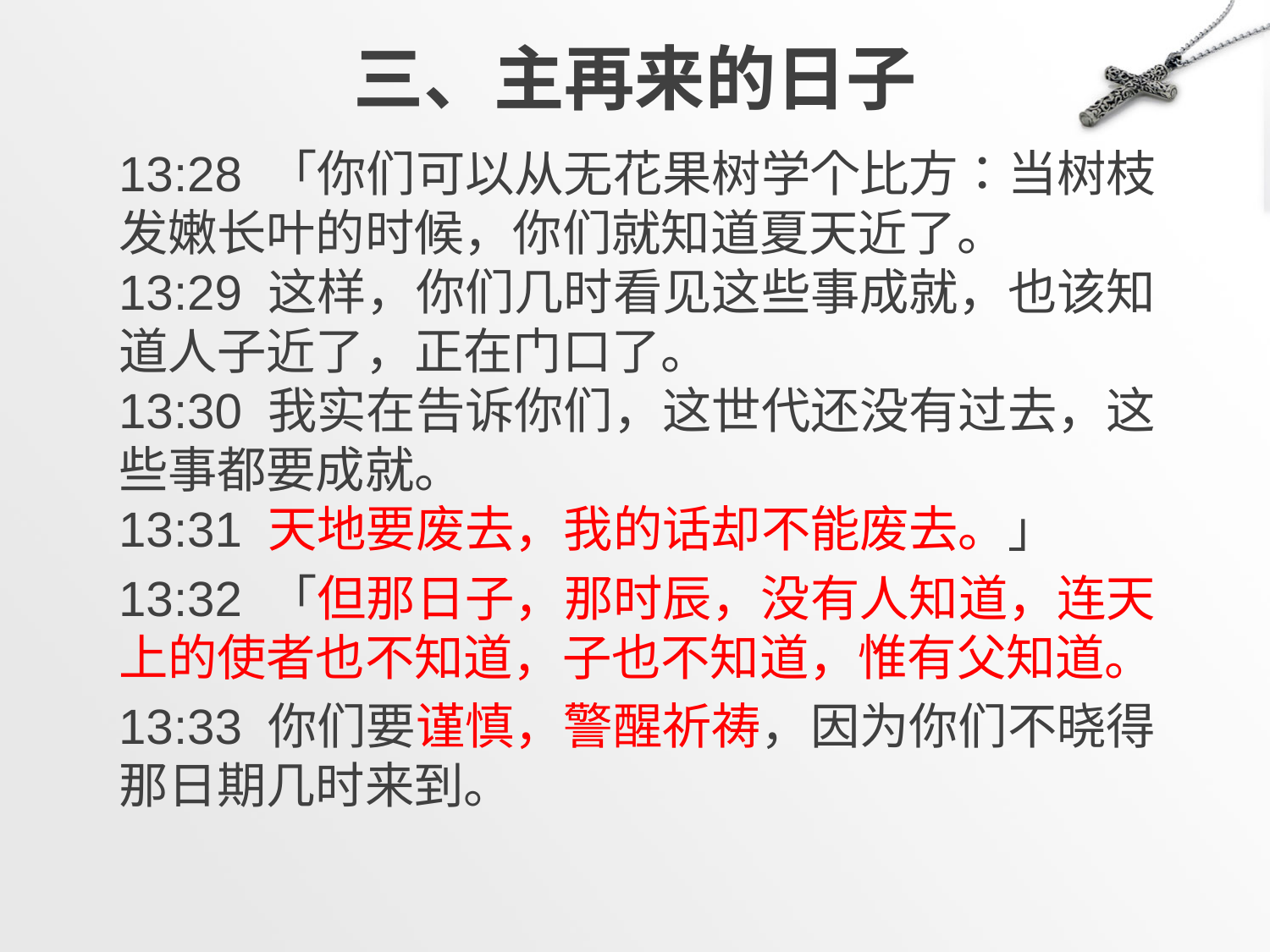

# 三、主再来的日子
13:28 「你们可以从无花果树学个比方：当树枝发嫩长叶的时候，你们就知道夏天近了。
13:29 这样，你们几时看见这些事成就，也该知道人子近了，正在门口了。
13:30 我实在告诉你们，这世代还没有过去，这些事都要成就。
13:31 天地要废去，我的话却不能废去。」
13:32 「但那日子，那时辰，没有人知道，连天上的使者也不知道，子也不知道，惟有父知道。
13:33 你们要谨慎，警醒祈祷，因为你们不晓得那日期几时来到。